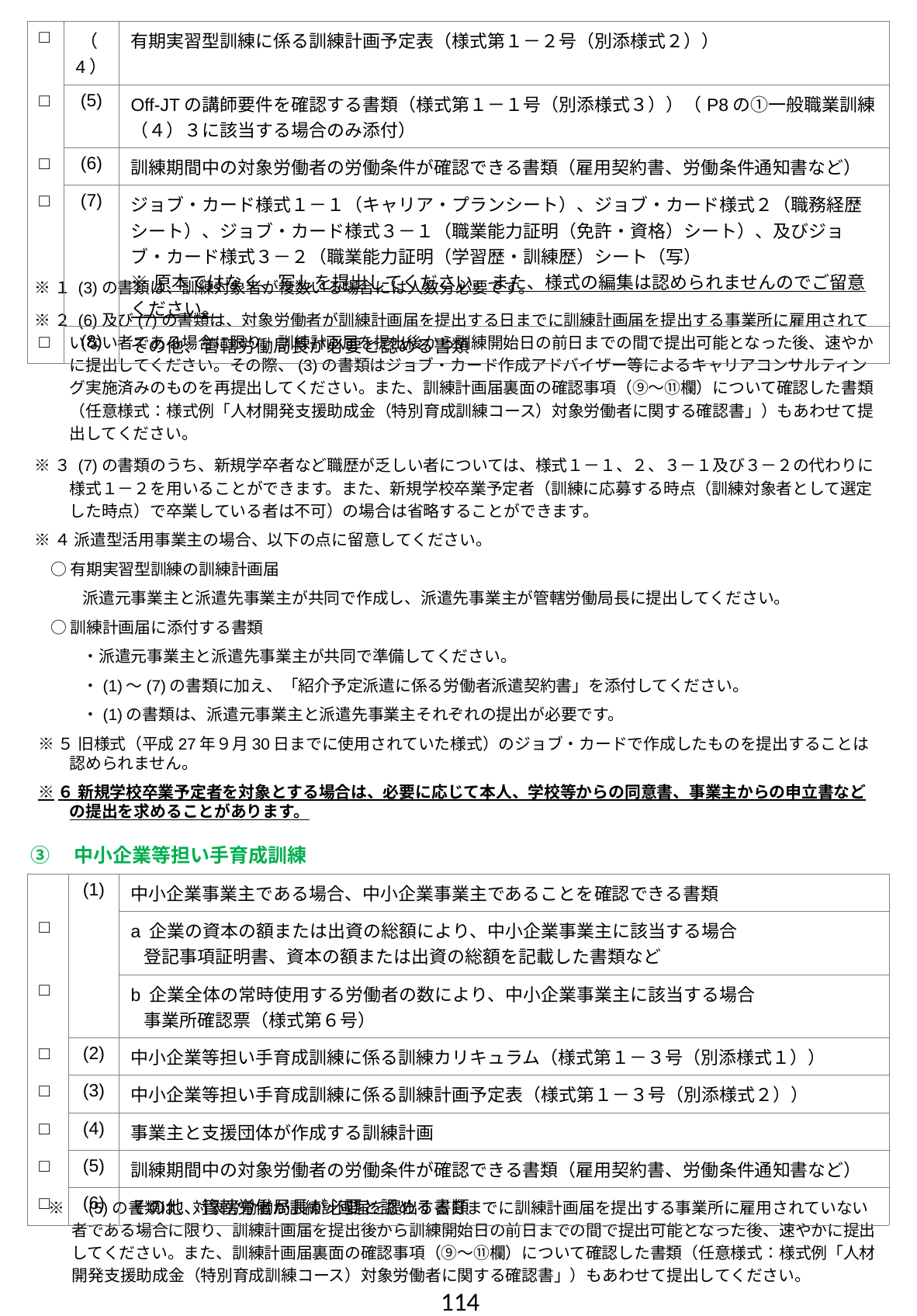

| □ | （4） | 有期実習型訓練に係る訓練計画予定表（様式第１－２号（別添様式２）） |
| --- | --- | --- |
| □ | (5) | Off-JTの講師要件を確認する書類（様式第１－１号（別添様式３））（P8の➀一般職業訓練（４）３に該当する場合のみ添付） |
| □ | (6) | 訓練期間中の対象労働者の労働条件が確認できる書類（雇用契約書、労働条件通知書など） |
| □ | (7) | ジョブ・カード様式１－１（キャリア・プランシート）、ジョブ・カード様式２（職務経歴シート）、ジョブ・カード様式３－１（職業能力証明（免許・資格）シート）、及びジョブ・カード様式３－２（職業能力証明（学習歴・訓練歴）シート（写） ※原本ではなく、写しを提出してください。また、様式の編集は認められませんのでご留意ください。 |
| □ | (8) | その他、管轄労働局長が必要と認める書類 |
※１ (3)の書類は、訓練対象者が複数いる場合には人数分必要です。
※２ (6)及び(7)の書類は、対象労働者が訓練計画届を提出する日までに訓練計画届を提出する事業所に雇用されていない者である場合に限り、訓練計画届を提出後から訓練開始日の前日までの間で提出可能となった後、速やかに提出してください。その際、(3)の書類はジョブ・カード作成アドバイザー等によるキャリアコンサルティング実施済みのものを再提出してください。また、訓練計画届裏面の確認事項（⑨～⑪欄）について確認した書類（任意様式：様式例「人材開発支援助成金（特別育成訓練コース）対象労働者に関する確認書」）もあわせて提出してください。
※３ (7)の書類のうち、新規学卒者など職歴が乏しい者については、様式１－１、２、３－１及び３－２の代わりに様式１－２を用いることができます。また、新規学校卒業予定者（訓練に応募する時点（訓練対象者として選定した時点）で卒業している者は不可）の場合は省略することができます。
※４ 派遣型活用事業主の場合、以下の点に留意してください。
　○ 有期実習型訓練の訓練計画届
　　　派遣元事業主と派遣先事業主が共同で作成し、派遣先事業主が管轄労働局長に提出してください。
　○ 訓練計画届に添付する書類
　　　・派遣元事業主と派遣先事業主が共同で準備してください。
　　　・(1)～(7)の書類に加え、「紹介予定派遣に係る労働者派遣契約書」を添付してください。
　　　・(1)の書類は、派遣元事業主と派遣先事業主それぞれの提出が必要です。
 ※５ 旧様式（平成27年９月30日までに使用されていた様式）のジョブ・カードで作成したものを提出することは認められません。
 ※６ 新規学校卒業予定者を対象とする場合は、必要に応じて本人、学校等からの同意書、事業主からの申立書などの提出を求めることがあります。

③　中小企業等担い手育成訓練

※　(5)の書類は、対象労働者が訓練計画届を提出する日までに訓練計画届を提出する事業所に雇用されていない者である場合に限り、訓練計画届を提出後から訓練開始日の前日までの間で提出可能となった後、速やかに提出してください。また、訓練計画届裏面の確認事項（⑨～⑪欄）について確認した書類（任意様式：様式例「人材開発支援助成金（特別育成訓練コース）対象労働者に関する確認書」）もあわせて提出してください。
|  | (1) | 中小企業事業主である場合、中小企業事業主であることを確認できる書類 |
| --- | --- | --- |
| □ |  | a 企業の資本の額または出資の総額により、中小企業事業主に該当する場合 登記事項証明書、資本の額または出資の総額を記載した書類など |
| □ |  | b 企業全体の常時使用する労働者の数により、中小企業事業主に該当する場合 事業所確認票（様式第６号） |
| □ | (2) | 中小企業等担い手育成訓練に係る訓練カリキュラム（様式第１－３号（別添様式１）） |
| □ | (3) | 中小企業等担い手育成訓練に係る訓練計画予定表（様式第１－３号（別添様式２）） |
| □ | (4) | 事業主と支援団体が作成する訓練計画 |
| □ | (5) | 訓練期間中の対象労働者の労働条件が確認できる書類（雇用契約書、労働条件通知書など） |
| □ | (6) | その他、管轄労働局長が必要と認める書類 |
114